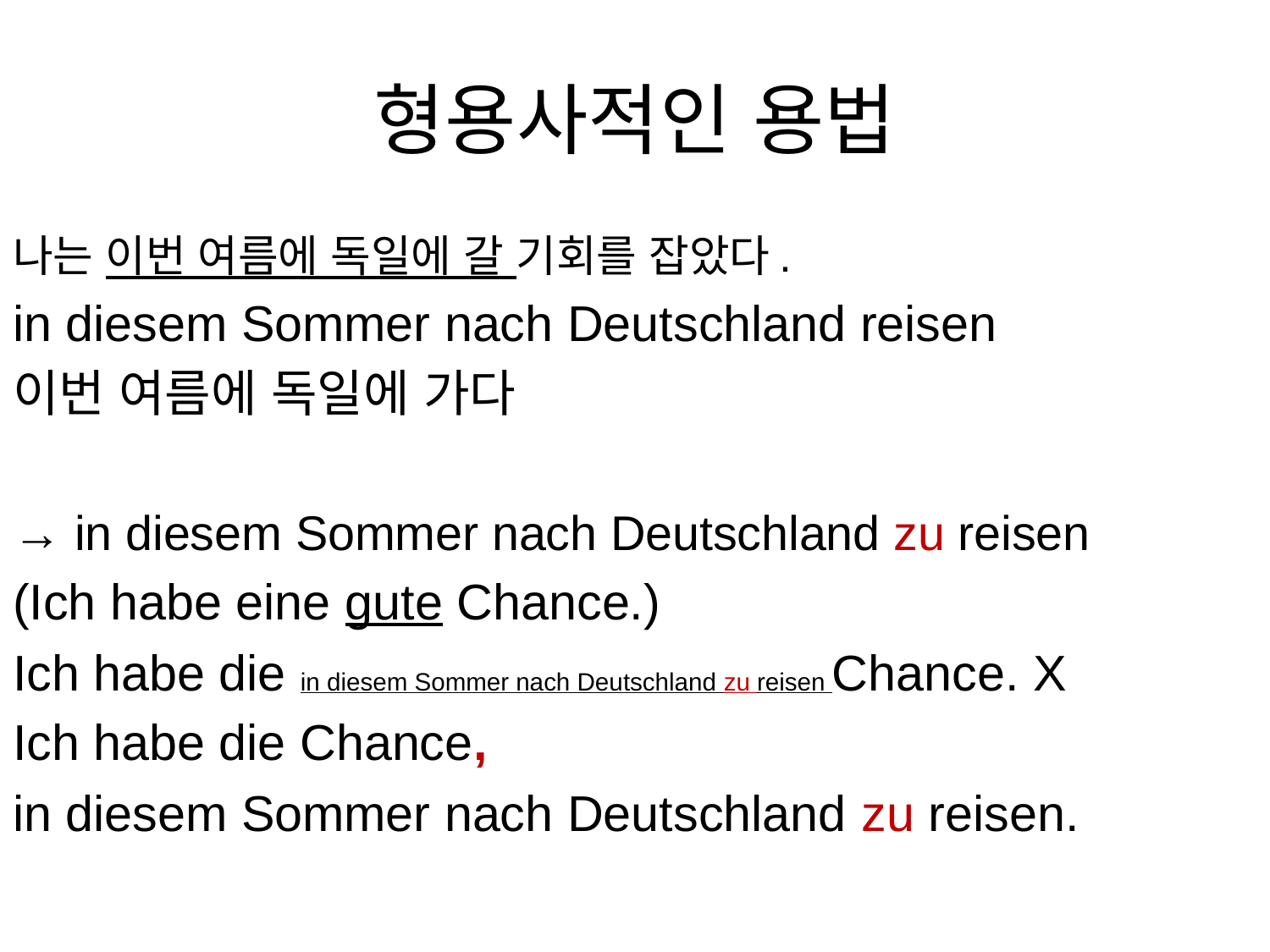

# 형용사적인 용법
나는 이번 여름에 독일에 갈 기회를 잡았다.
in diesem Sommer nach Deutschland reisen
이번 여름에 독일에 가다

→ in diesem Sommer nach Deutschland zu reisen
(Ich habe eine gute Chance.)
Ich habe die in diesem Sommer nach Deutschland zu reisen Chance. X
Ich habe die Chance,
in diesem Sommer nach Deutschland zu reisen.